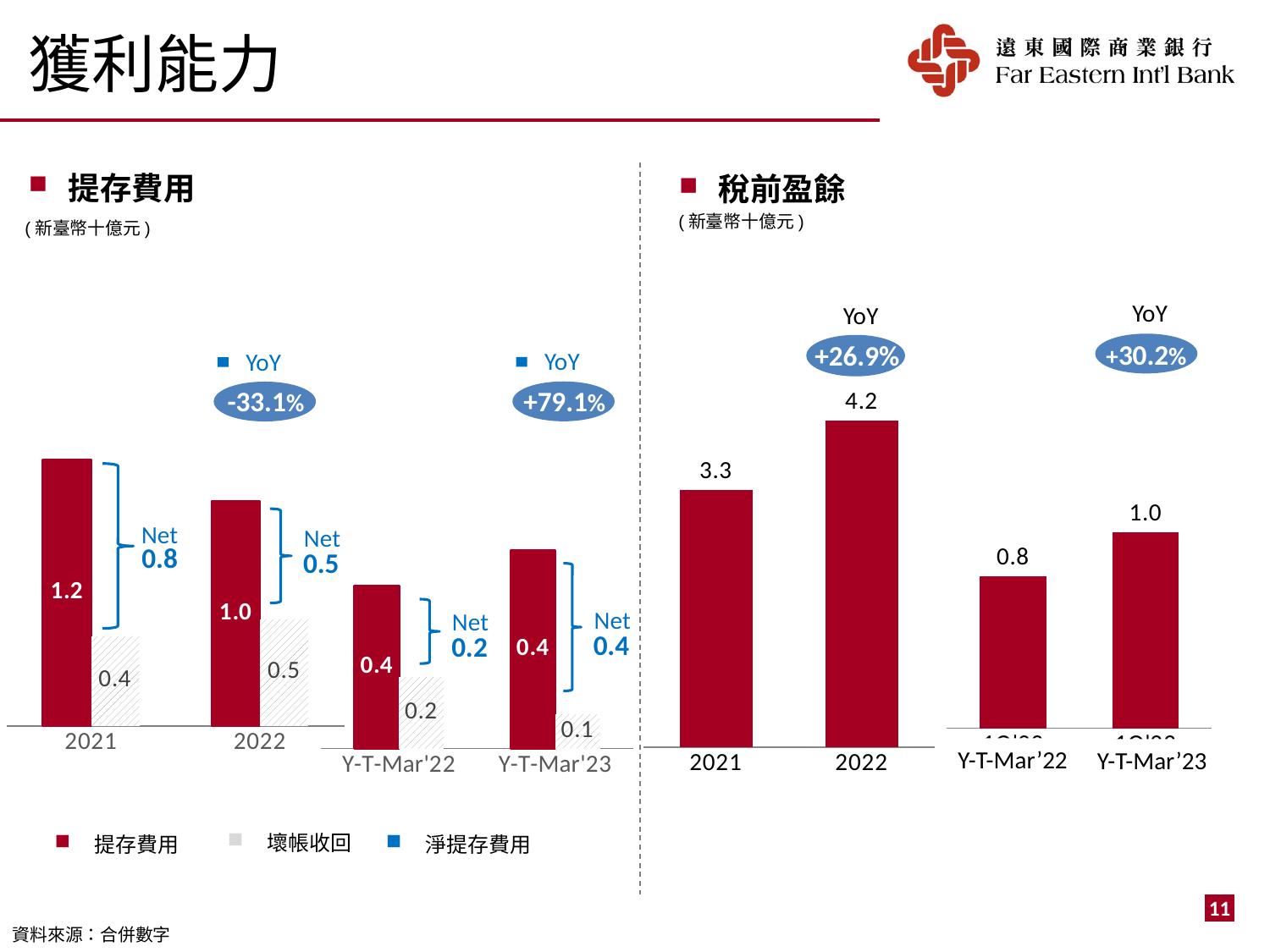

獲利能力

稅前盈餘
提存費用
(新臺幣十億元)
(新臺幣十億元)
YoY
YoY
+30.2%

+26.9%

YoY
YoY

+79.1%

-33.1%

### Chart

| Category |  |
|---|---|
| 2021 | 3.302822 |
| 2022 | 4.191116 |

### Chart

| Category |  |  |
|---|---|---|
| 2021 | 1.228157 | 0.41493900000000006 |
| 2022 | 1.036615 | 0.492513 |

### Chart

| Category |  |
|---|---|
| 1Q'22 | 0.75852 |
| 1Q'23 | 0.977874 |
Net
Net

### Chart

| Category |  |  |
|---|---|---|
| Y-T-Mar'22 | 0.368581 | 0.161494 |
| Y-T-Mar'23 | 0.447807 | 0.07696700000000001 |
0.8
0.5

Net

Net
0.4
0.2
Y-T-Mar’22
Y-T-Mar’23
壞帳收回
提存費用
淨提存費用
資料來源：合併數字